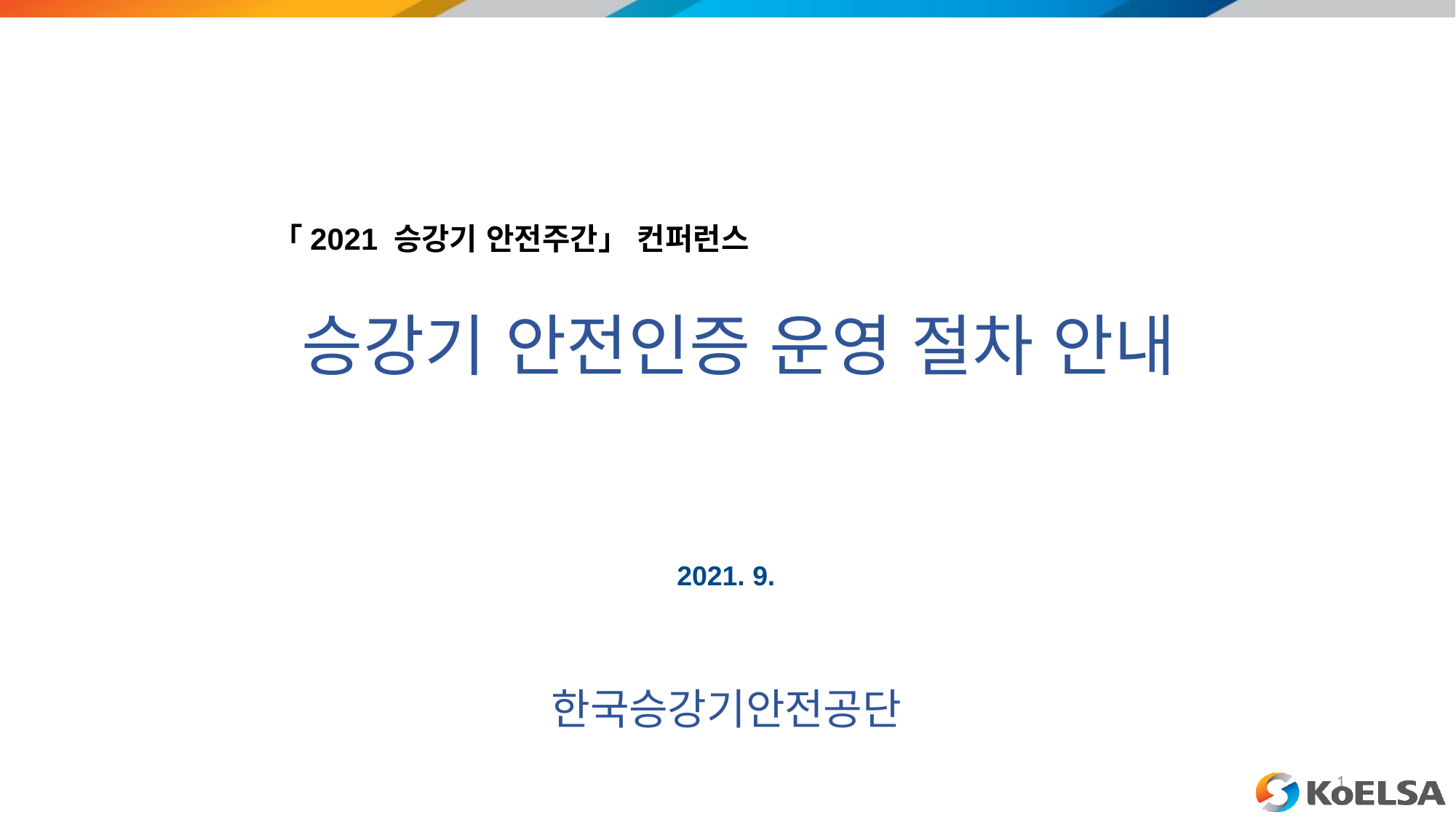

「2021 승강기 안전주간」 컨퍼런스
승강기 안전인증 운영 절차 안내
2021. 9.
한국승강기안전공단
1